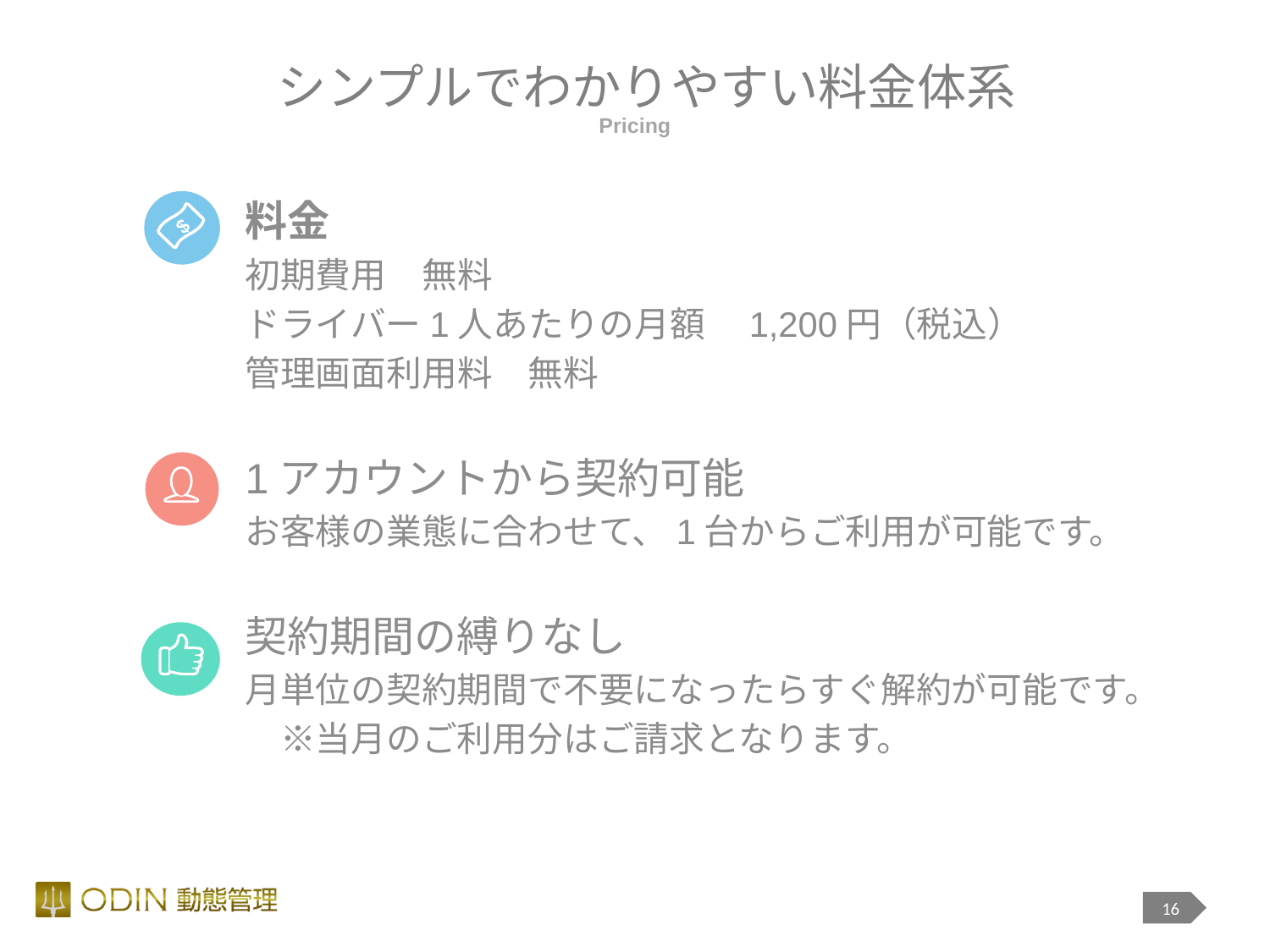

シンプルでわかりやすい料金体系
Pricing
料金
初期費用　無料
ドライバー1人あたりの月額　1,200円（税込）
管理画面利用料　無料

1アカウントから契約可能
お客様の業態に合わせて、1台からご利用が可能です。

契約期間の縛りなし
月単位の契約期間で不要になったらすぐ解約が可能です。
　※当月のご利用分はご請求となります。